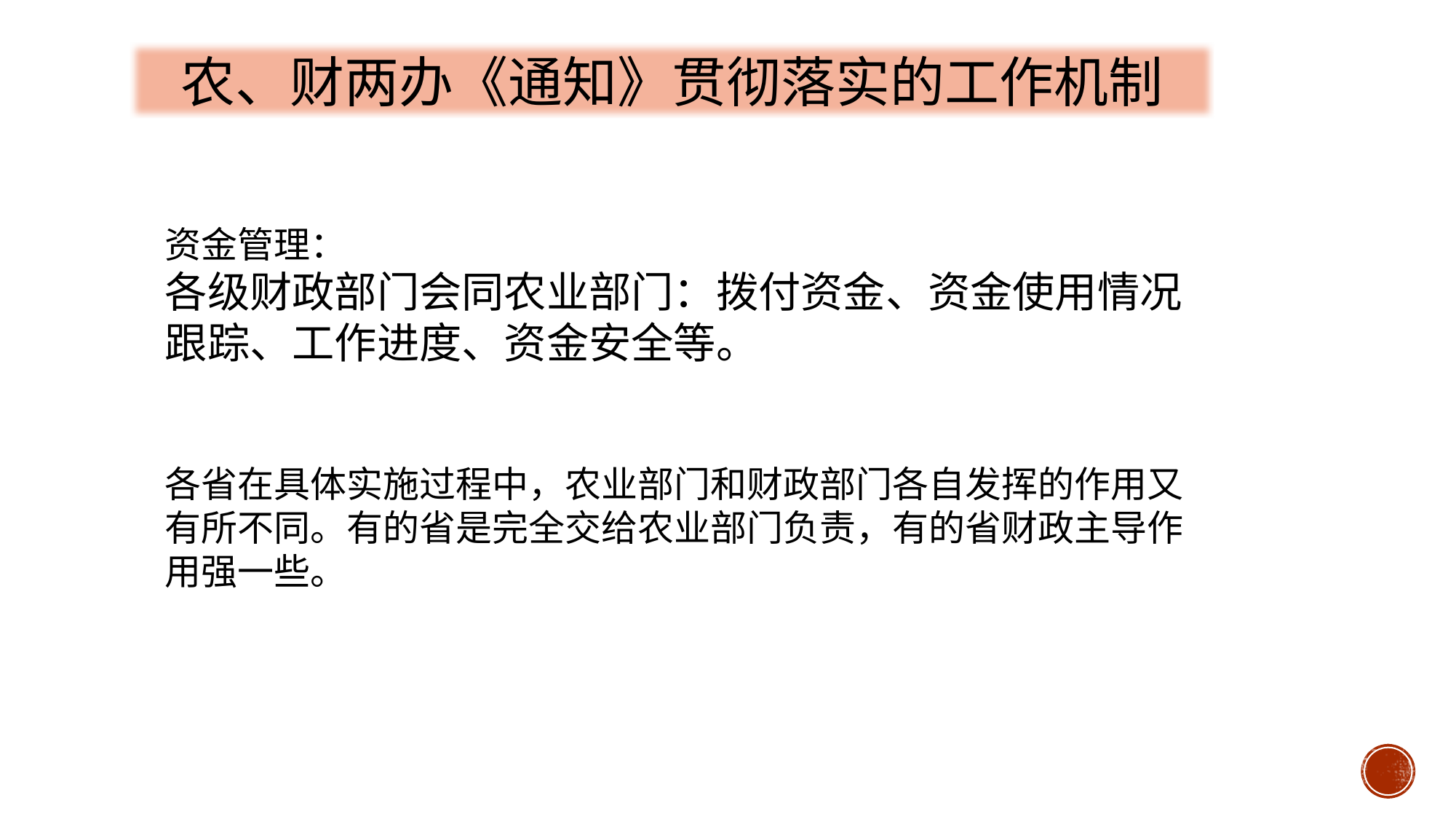

农、财两办《通知》贯彻落实的工作机制
资金管理：
各级财政部门会同农业部门：拨付资金、资金使用情况跟踪、工作进度、资金安全等。
各省在具体实施过程中，农业部门和财政部门各自发挥的作用又有所不同。有的省是完全交给农业部门负责，有的省财政主导作用强一些。